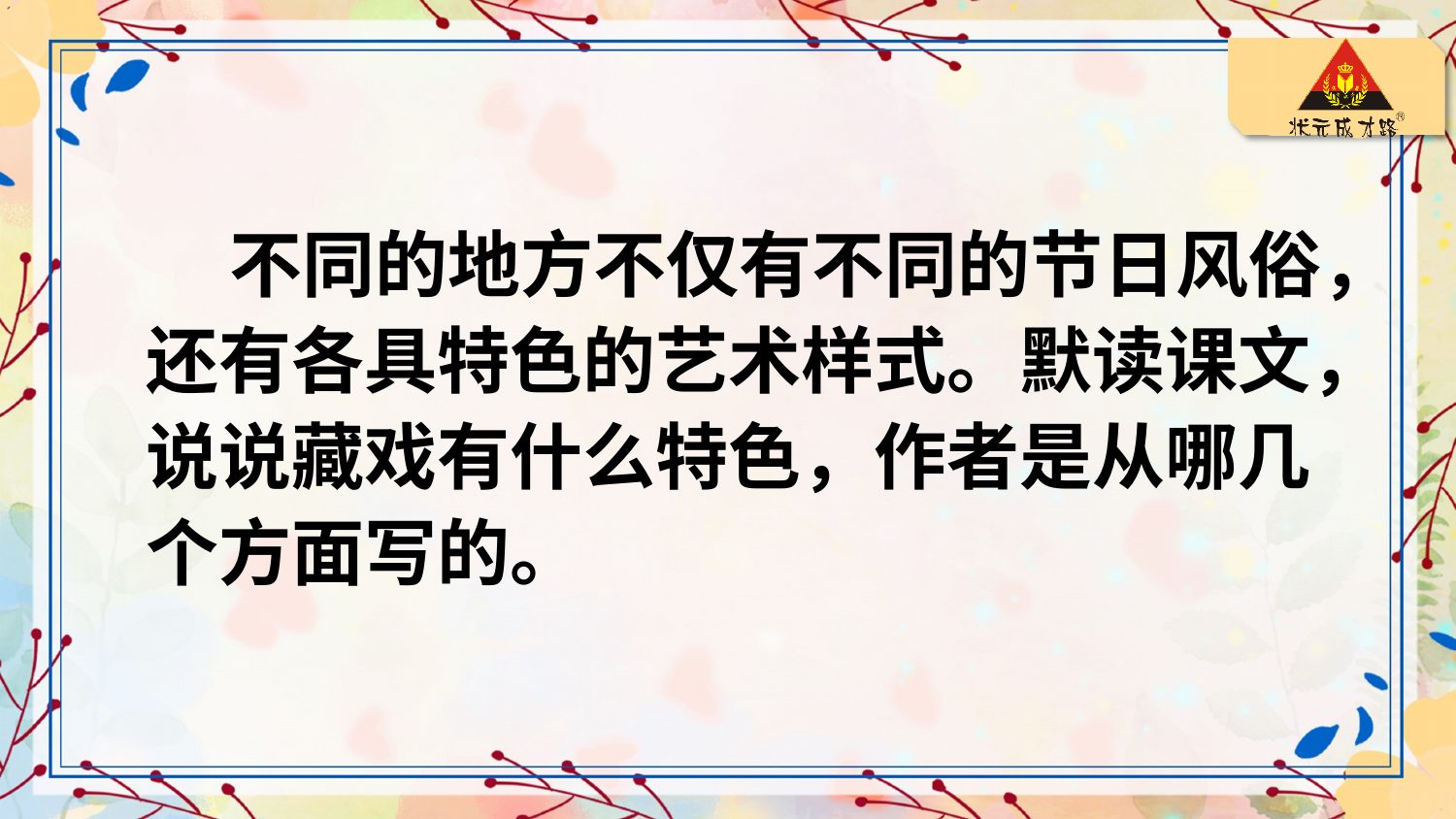

不同的地方不仅有不同的节日风俗，还有各具特色的艺术样式。默读课文，说说藏戏有什么特色，作者是从哪几个方面写的。